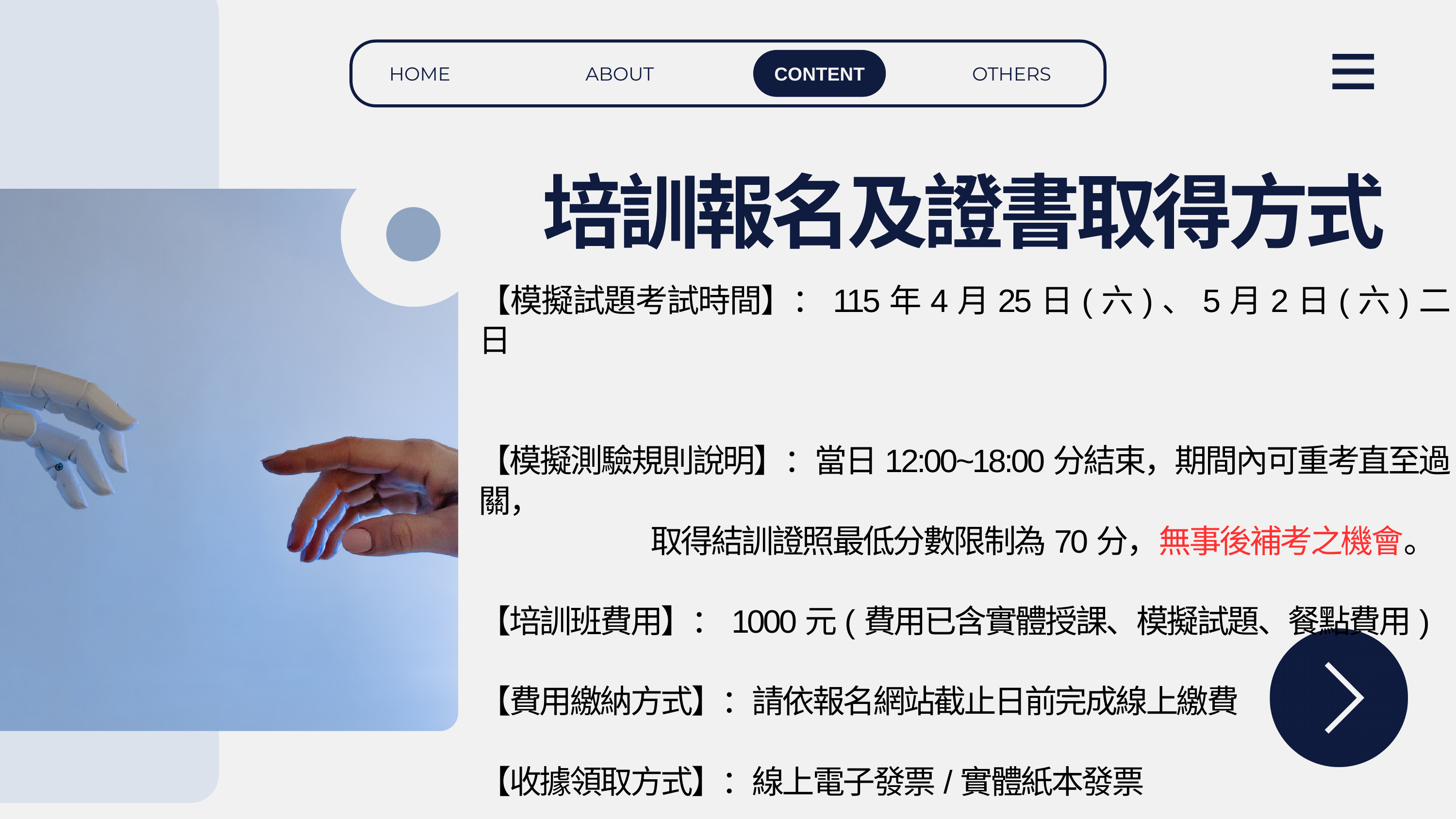

HOME
OTHERS
ABOUT
CONTENT

培訓報名及證書取得方式

【模擬試題考試時間】：115年4月25日(六)、5月2日(六)二日

【模擬測驗規則說明】：當日12:00~18:00分結束，期間內可重考直至過關，
                               取得結訓證照最低分數限制為70分，無事後補考之機會。

【培訓班費用】：1000元(費用已含實體授課、模擬試題、餐點費用)

【費用繳納方式】：請依報名網站截止日前完成線上繳費

【收據領取方式】：線上電子發票/實體紙本發票